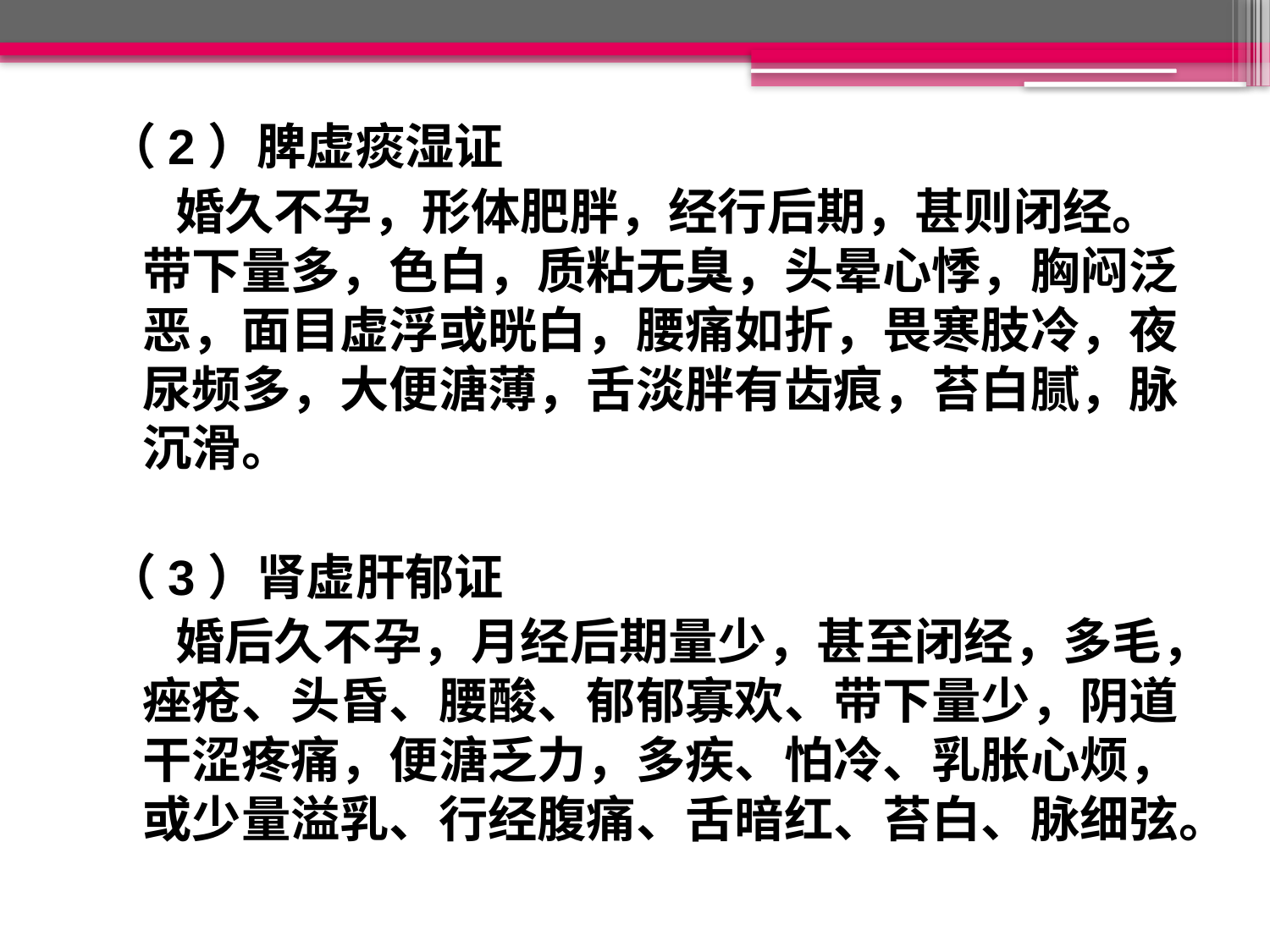

（2）脾虚痰湿证
     婚久不孕，形体肥胖，经行后期，甚则闭经。带下量多，色白，质粘无臭，头晕心悸，胸闷泛恶，面目虚浮或晄白，腰痛如折，畏寒肢冷，夜尿频多，大便溏薄，舌淡胖有齿痕，苔白腻，脉沉滑。

（3）肾虚肝郁证
     婚后久不孕，月经后期量少，甚至闭经，多毛，痤疮、头昏、腰酸、郁郁寡欢、带下量少，阴道干涩疼痛，便溏乏力，多疾、怕冷、乳胀心烦，或少量溢乳、行经腹痛、舌暗红、苔白、脉细弦。